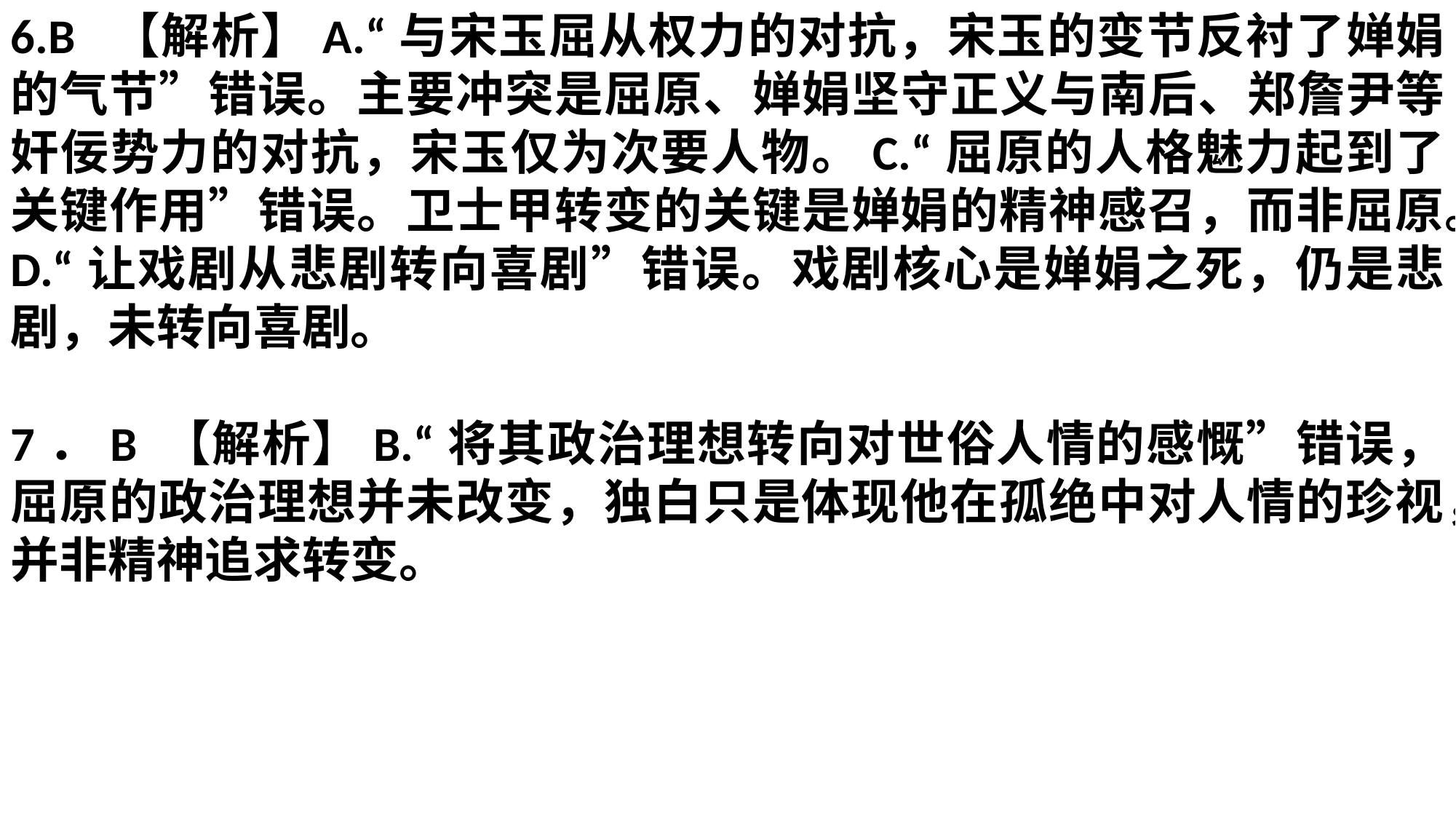

6.B  【解析】A.“与宋玉屈从权力的对抗，宋玉的变节反衬了婵娟的气节”错误。主要冲突是屈原、婵娟坚守正义与南后、郑詹尹等奸佞势力的对抗，宋玉仅为次要人物。C.“屈原的人格魅力起到了关键作用”错误。卫士甲转变的关键是婵娟的精神感召，而非屈原。D.“让戏剧从悲剧转向喜剧”错误。戏剧核心是婵娟之死，仍是悲剧，未转向喜剧。

7．B 【解析】B.“将其政治理想转向对世俗人情的感慨”错误，屈原的政治理想并未改变，独白只是体现他在孤绝中对人情的珍视，并非精神追求转变。